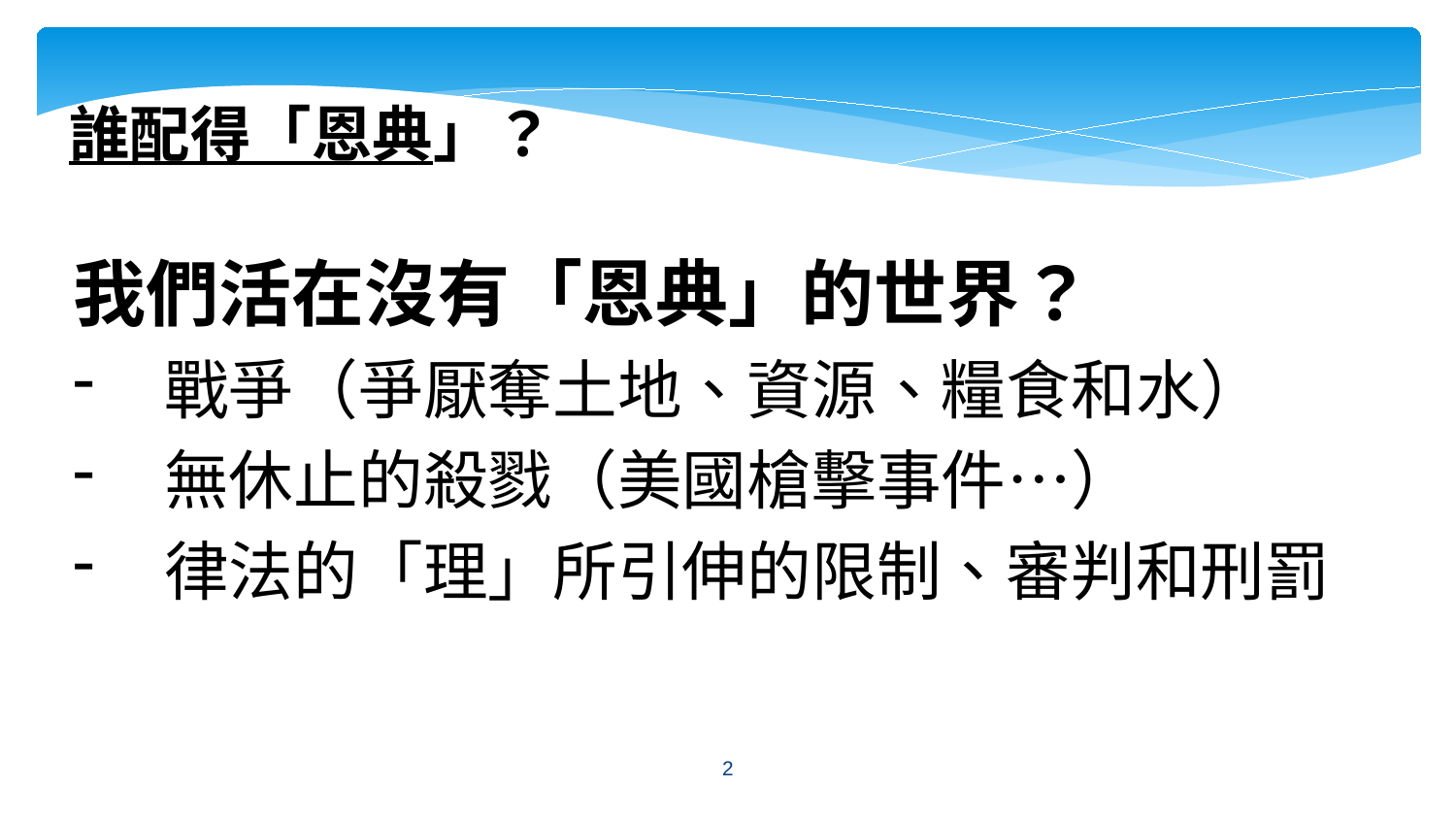

誰配得「恩典」？
我們活在沒有「恩典」的世界？
戰爭（爭厭奪土地、資源、糧食和水）
無休止的殺戮（美國槍擊事件…）
律法的「理」所引伸的限制、審判和刑罰

2